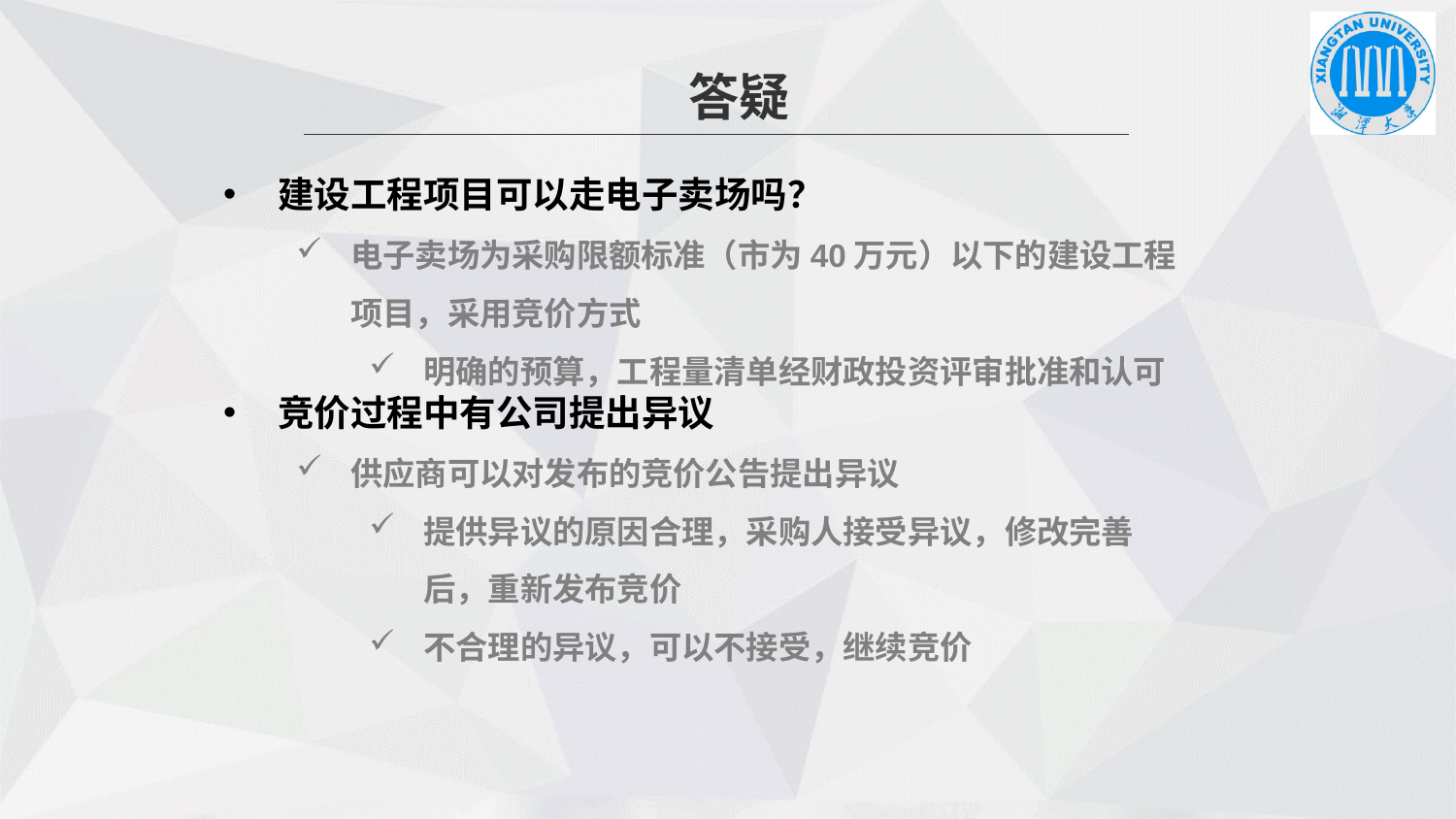

答疑
建设工程项目可以走电子卖场吗？
电子卖场为采购限额标准（市为40万元）以下的建设工程项目，采用竞价方式
明确的预算，工程量清单经财政投资评审批准和认可
竞价过程中有公司提出异议
供应商可以对发布的竞价公告提出异议
提供异议的原因合理，采购人接受异议，修改完善后，重新发布竞价
不合理的异议，可以不接受，继续竞价